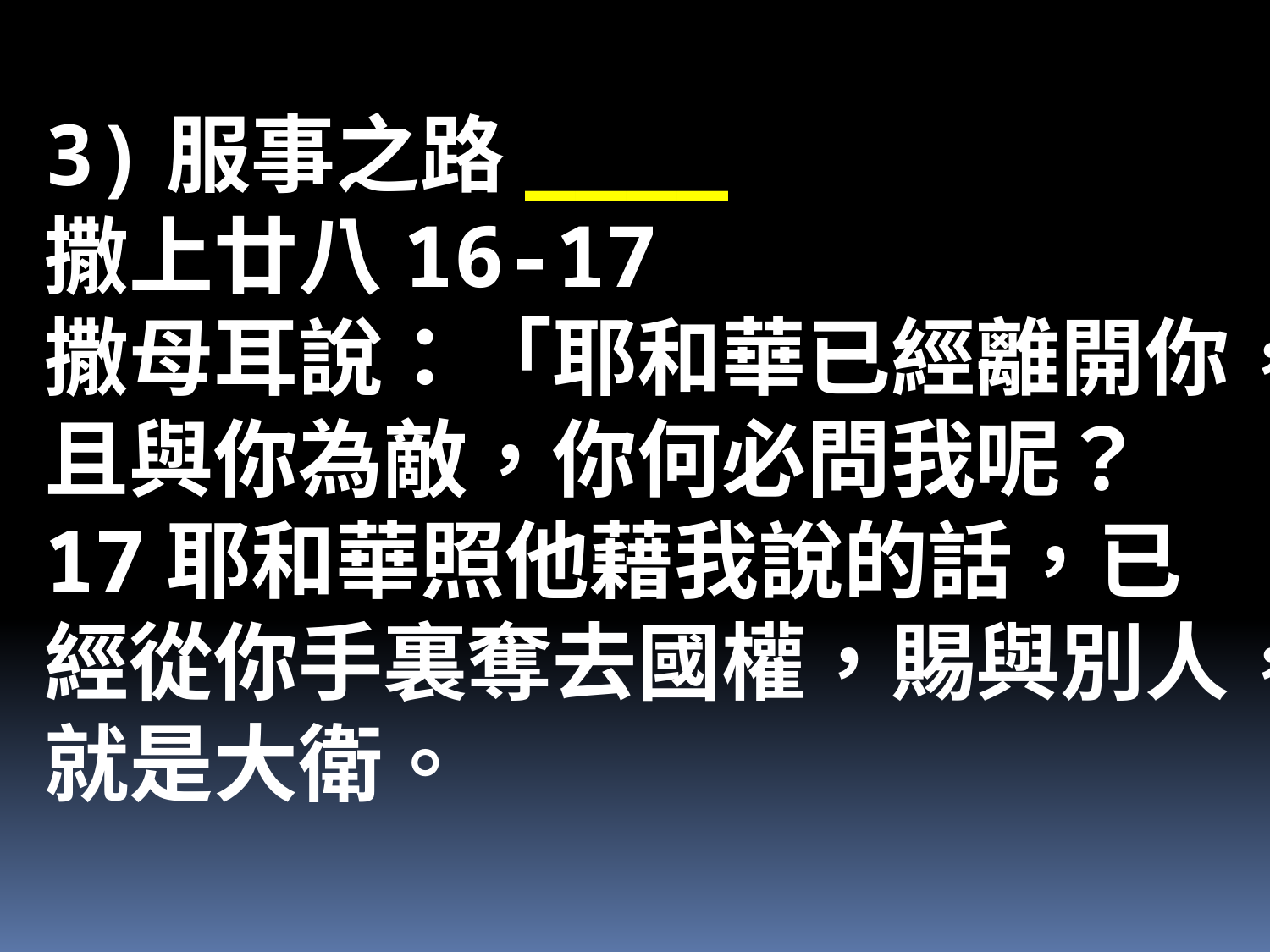

3)服事之路____
撒上廿八16-17
撒母耳說：「耶和華已經離開你，且與你為敵，你何必問我呢？17耶和華照他藉我說的話，已經從你手裏奪去國權，賜與別人，就是大衛。